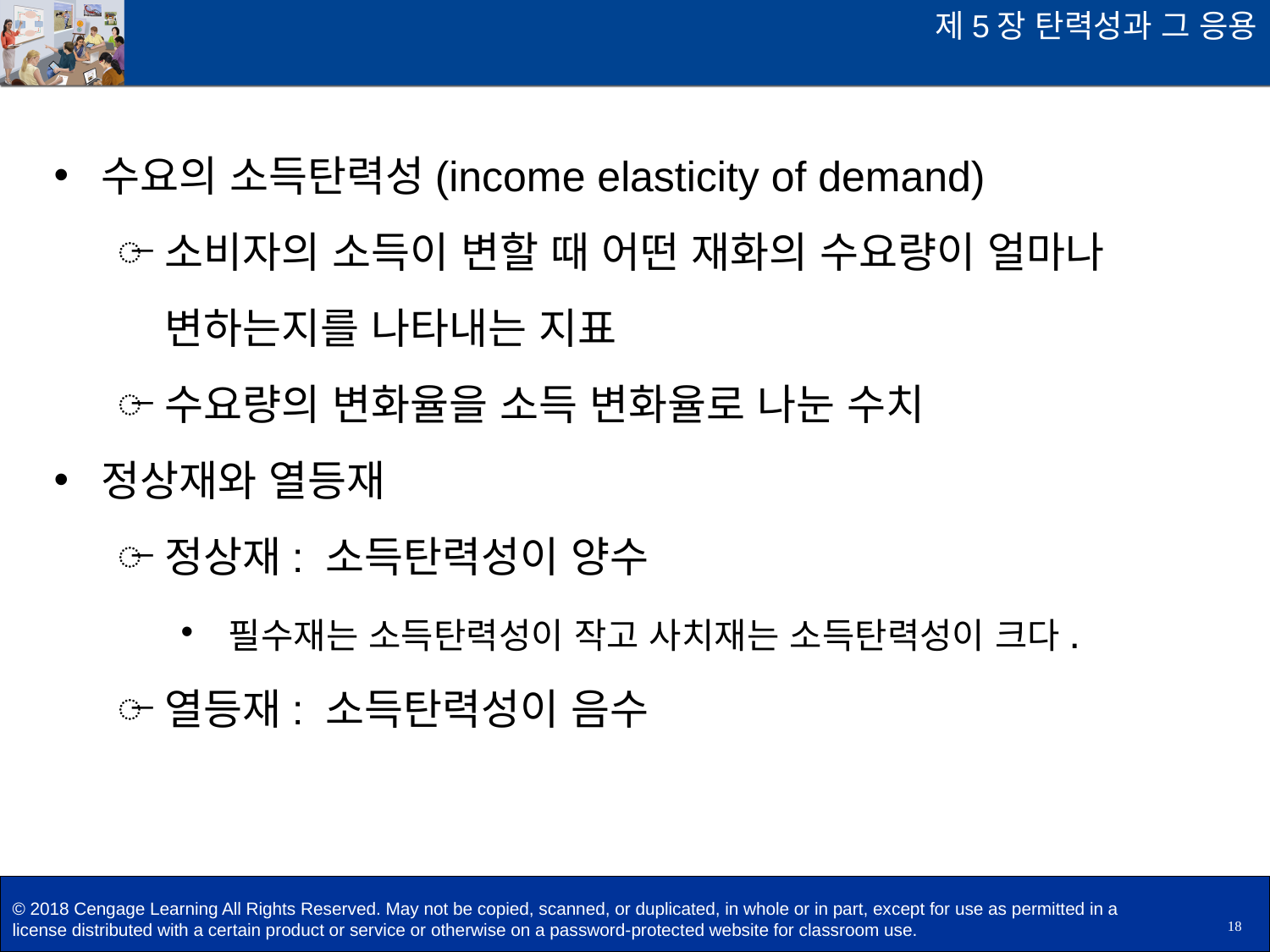

제5장 탄력성과 그 응용
수요의 소득탄력성(income elasticity of demand)
소비자의 소득이 변할 때 어떤 재화의 수요량이 얼마나 변하는지를 나타내는 지표
수요량의 변화율을 소득 변화율로 나눈 수치
정상재와 열등재
정상재: 소득탄력성이 양수
필수재는 소득탄력성이 작고 사치재는 소득탄력성이 크다.
열등재: 소득탄력성이 음수